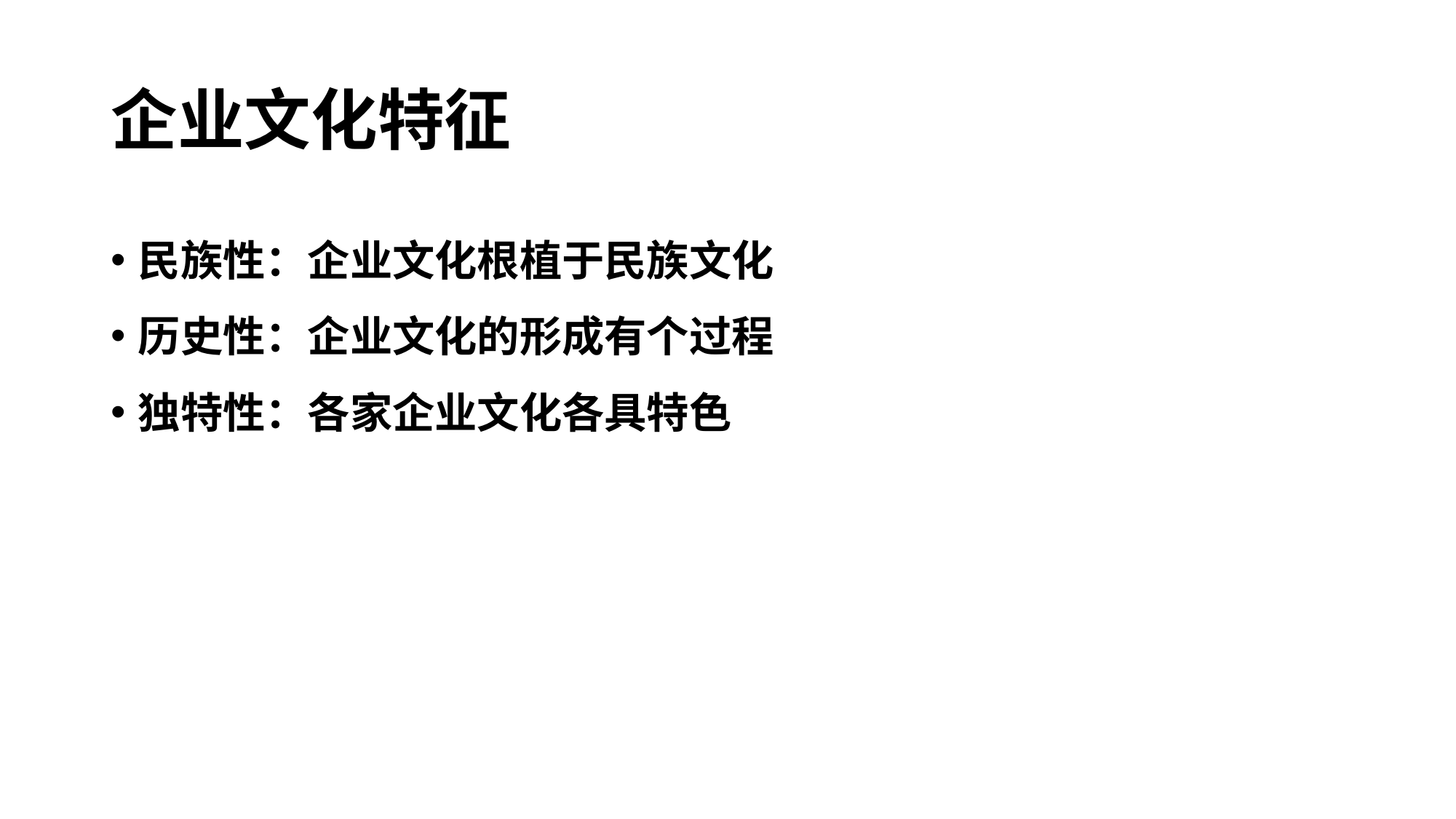

企业文化特征
民族性：企业文化根植于民族文化
历史性：企业文化的形成有个过程
独特性：各家企业文化各具特色